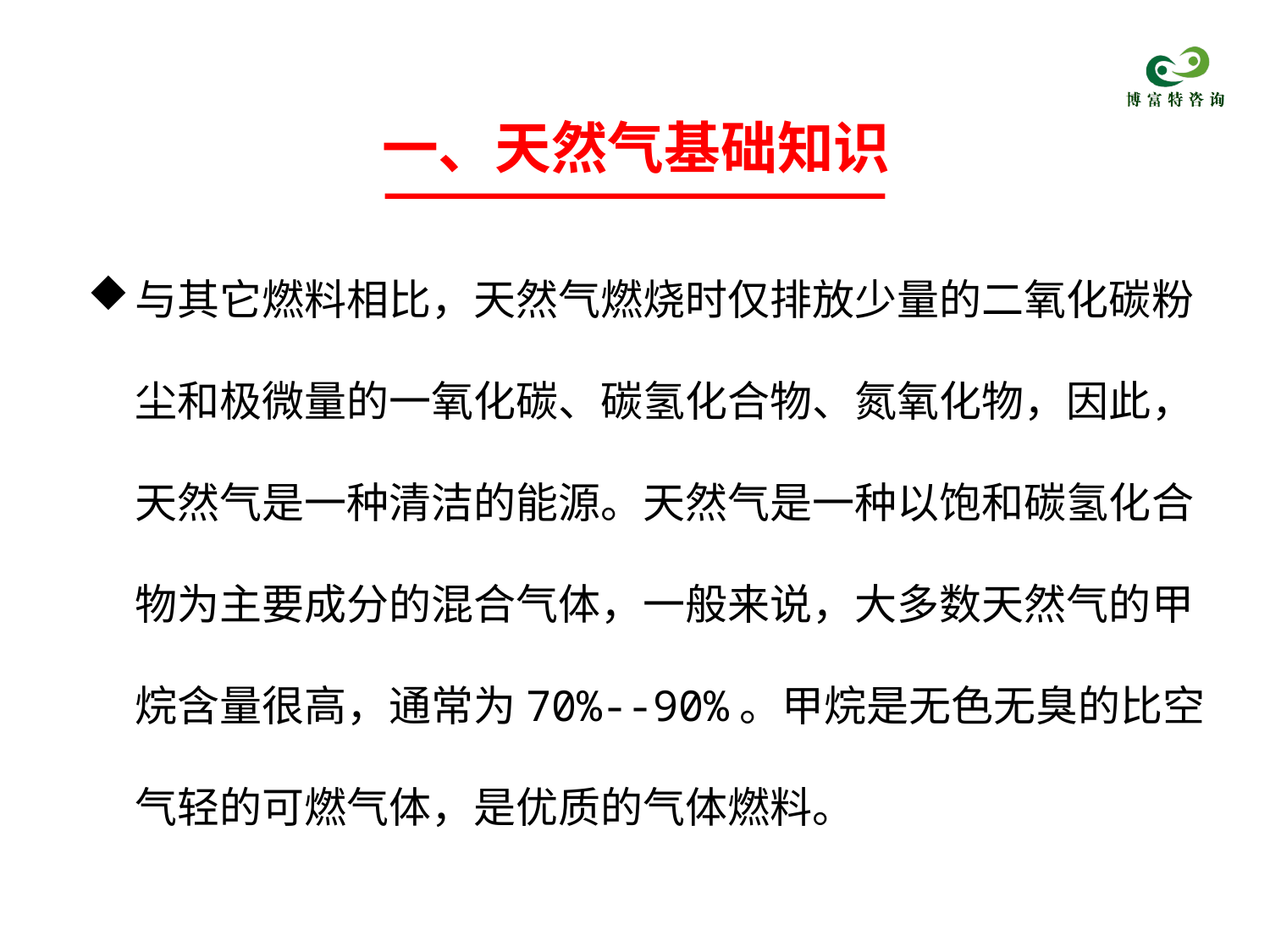

# 一、天然气基础知识

与其它燃料相比，天然气燃烧时仅排放少量的二氧化碳粉尘和极微量的一氧化碳、碳氢化合物、氮氧化物，因此，天然气是一种清洁的能源。天然气是一种以饱和碳氢化合物为主要成分的混合气体，一般来说，大多数天然气的甲烷含量很高，通常为70%--90%。甲烷是无色无臭的比空气轻的可燃气体，是优质的气体燃料。